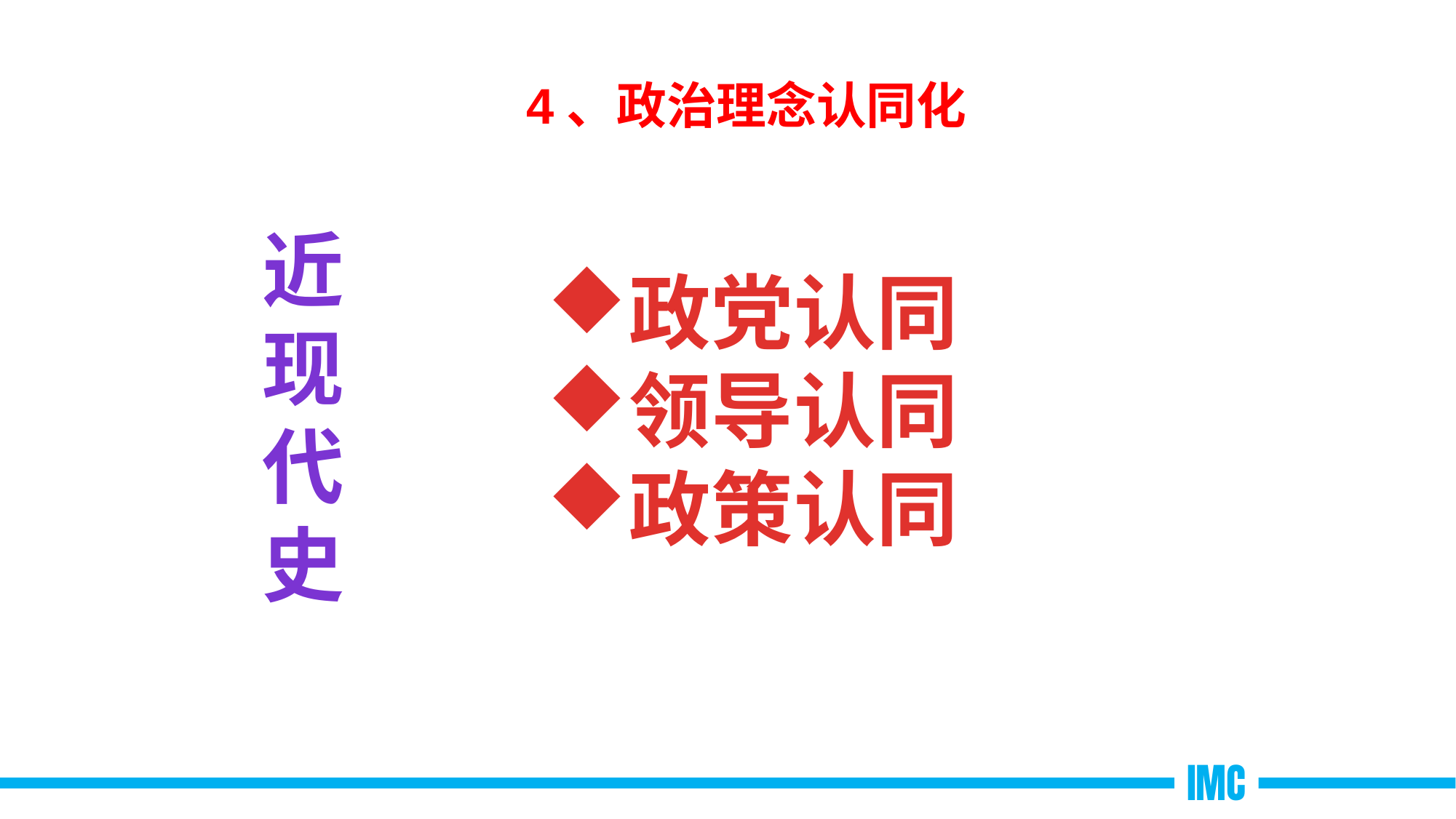

4、政治理念认同化
近
现
代
史
政党认同
领导认同
政策认同